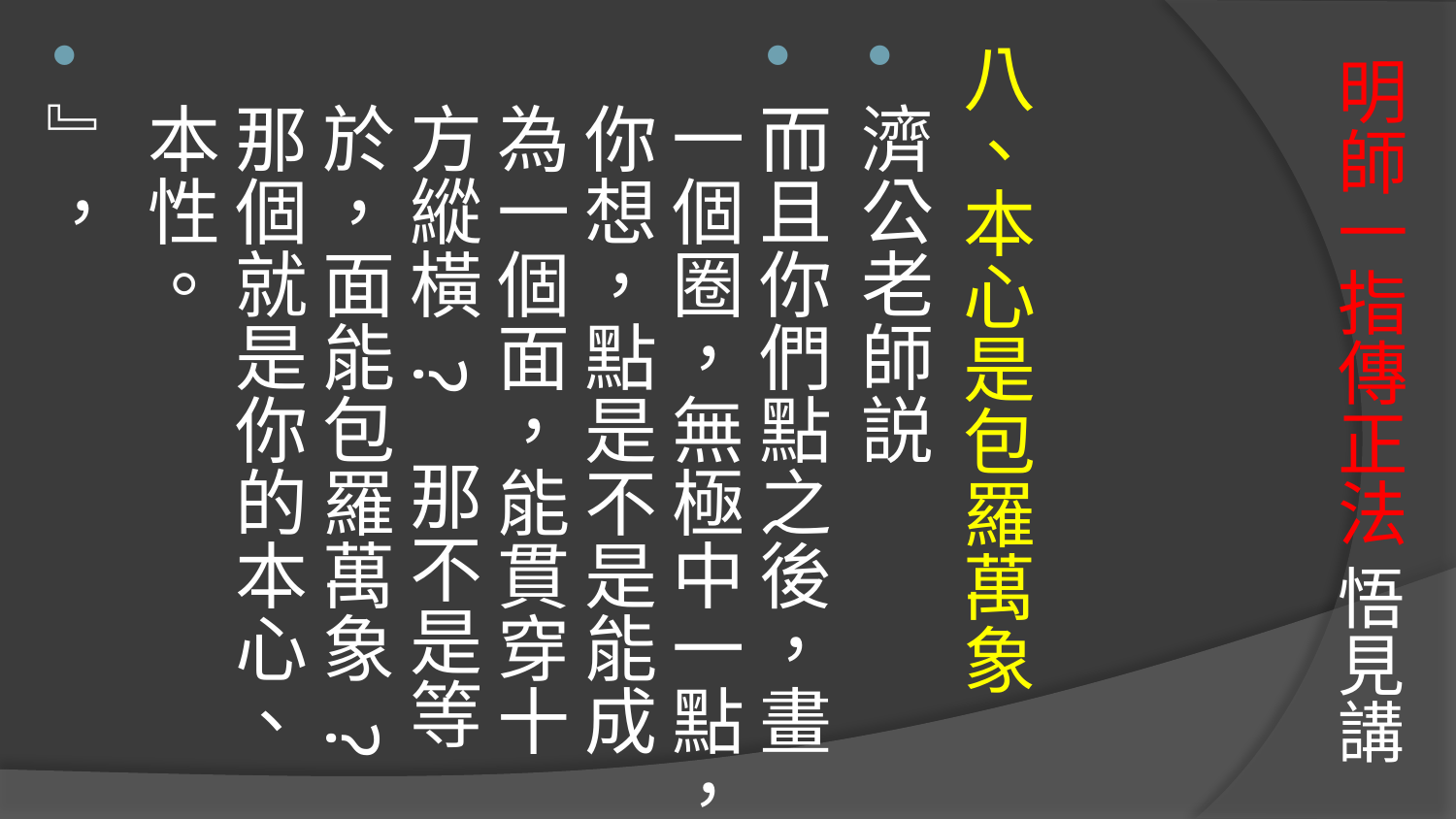

八、本心是包羅萬象
濟公老師説
而且你們點之後，畫一個圈，無極中一點，你想，點是不是能成為一個面，能貫穿十方縱橫 ? 那不是等於，面能包羅萬象 ? 那個就是你的本心、本性。
』，
# 明師一指傳正法 悟見講